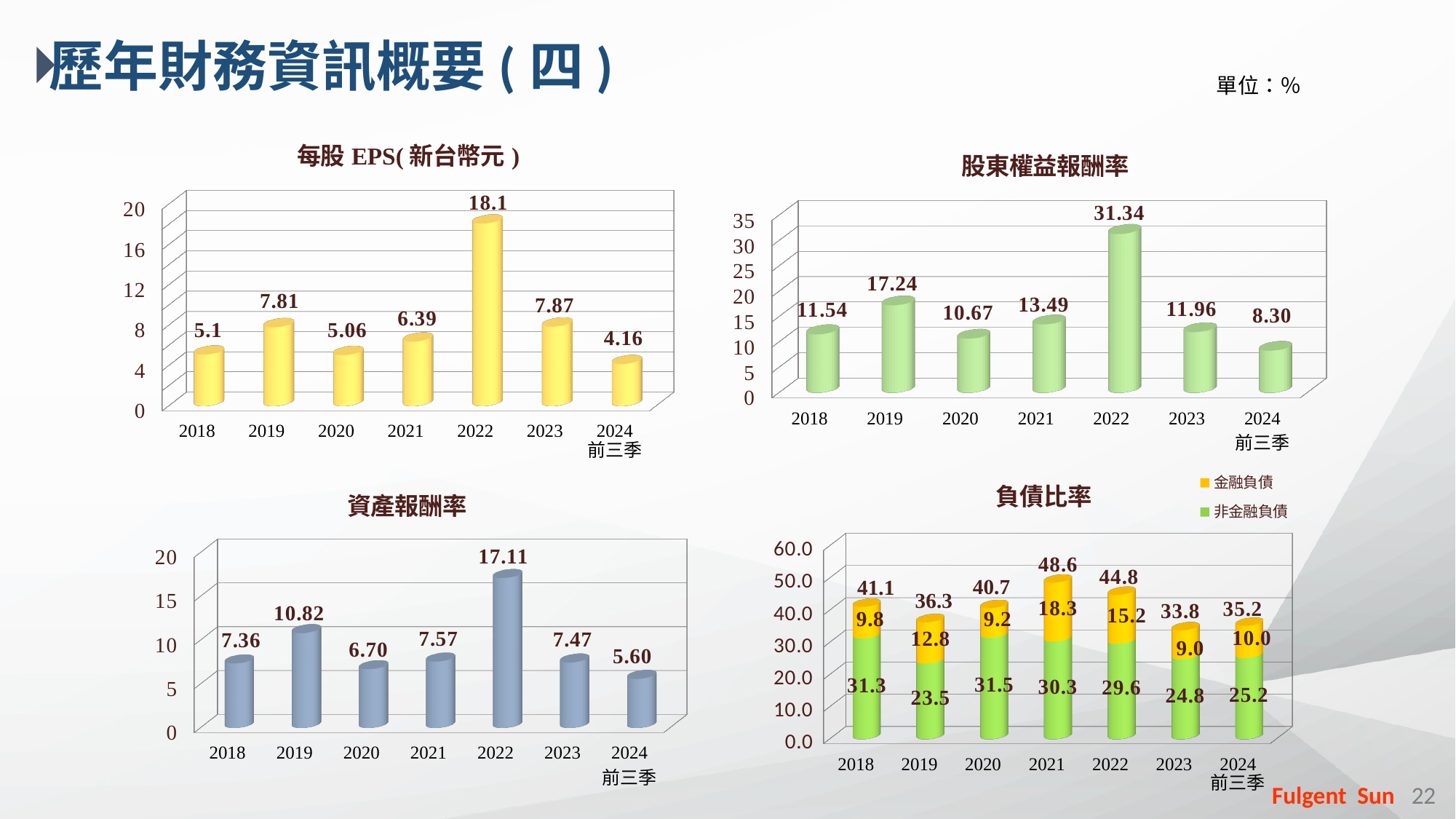

歷年財務資訊概要(四)

單位：％

[unsupported chart]

[unsupported chart]

[unsupported chart]

[unsupported chart]

40.7
41.1
36.3